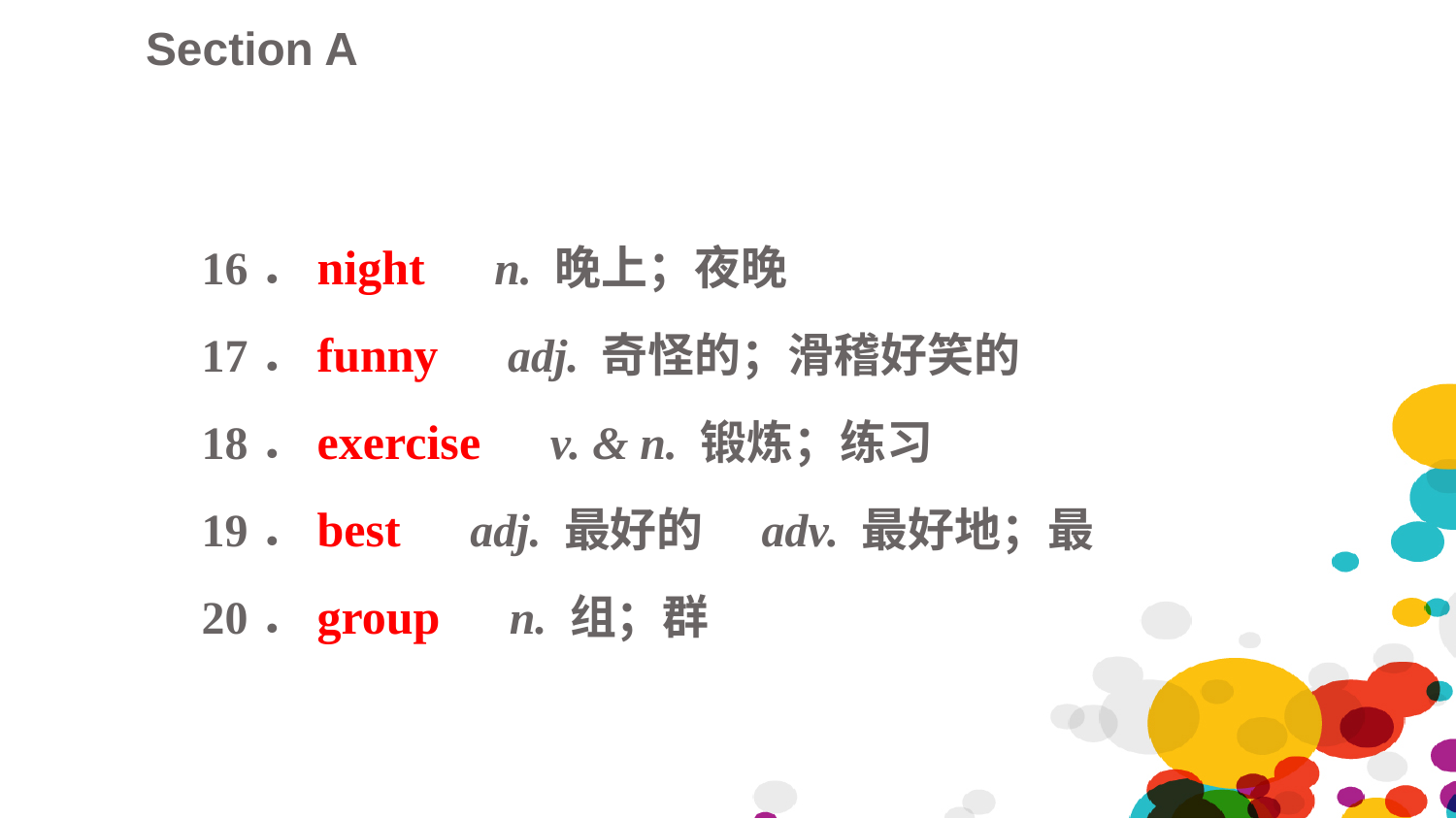

Section A
16．night　n. 晚上；夜晚
17．funny　adj. 奇怪的；滑稽好笑的
18．exercise　v. & n. 锻炼；练习
19．best　adj. 最好的　adv. 最好地；最
20．group　n. 组；群